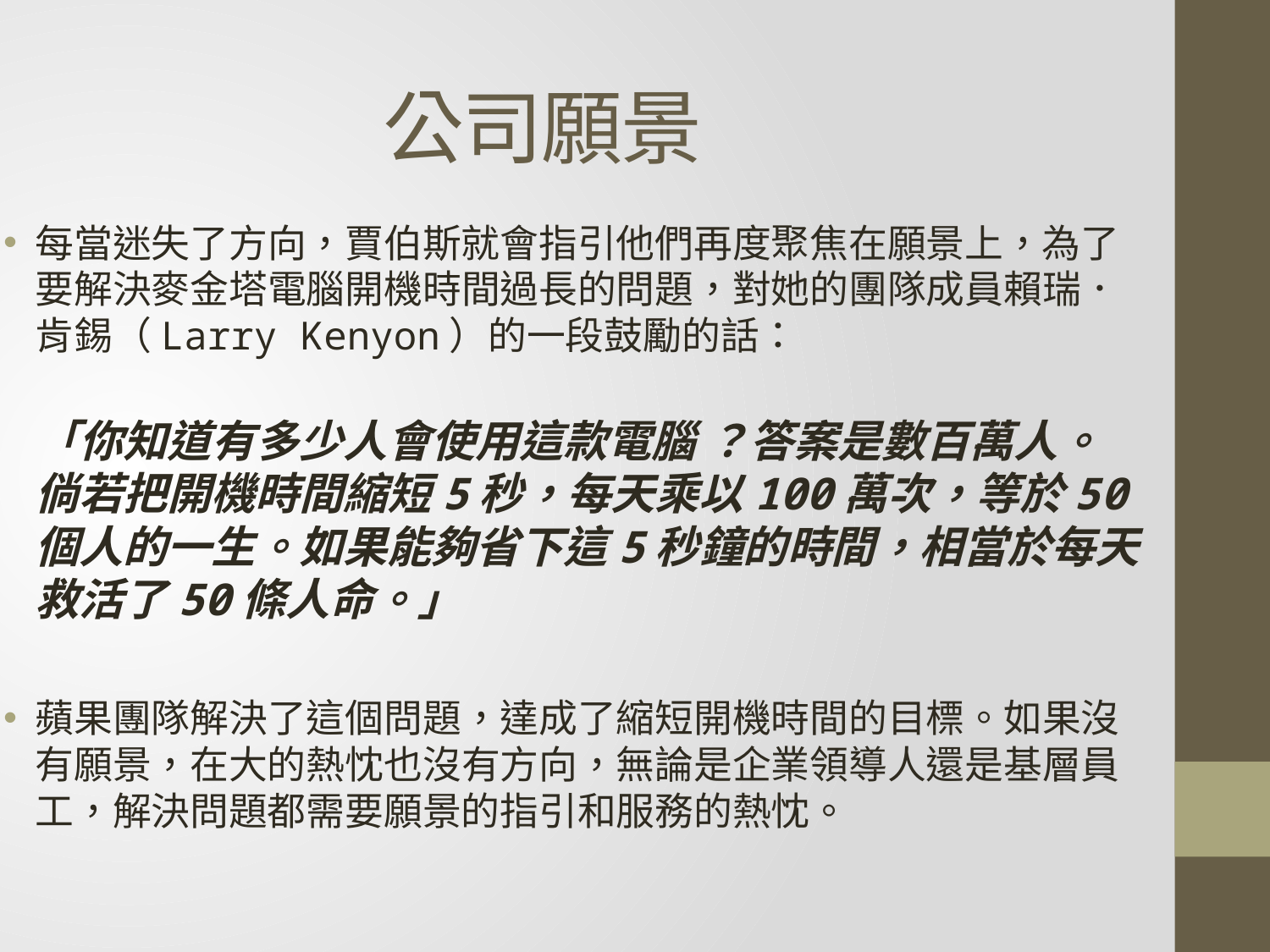

# 公司願景
每當迷失了方向，賈伯斯就會指引他們再度聚焦在願景上，為了要解決麥金塔電腦開機時間過長的問題，對她的團隊成員賴瑞．肯錫（Larry Kenyon）的一段鼓勵的話：
「你知道有多少人會使用這款電腦 ？答案是數百萬人。倘若把開機時間縮短5秒，每天乘以100萬次，等於50個人的一生。如果能夠省下這5秒鐘的時間，相當於每天救活了50條人命。」

蘋果團隊解決了這個問題，達成了縮短開機時間的目標。如果沒有願景，在大的熱忱也沒有方向，無論是企業領導人還是基層員工，解決問題都需要願景的指引和服務的熱忱。